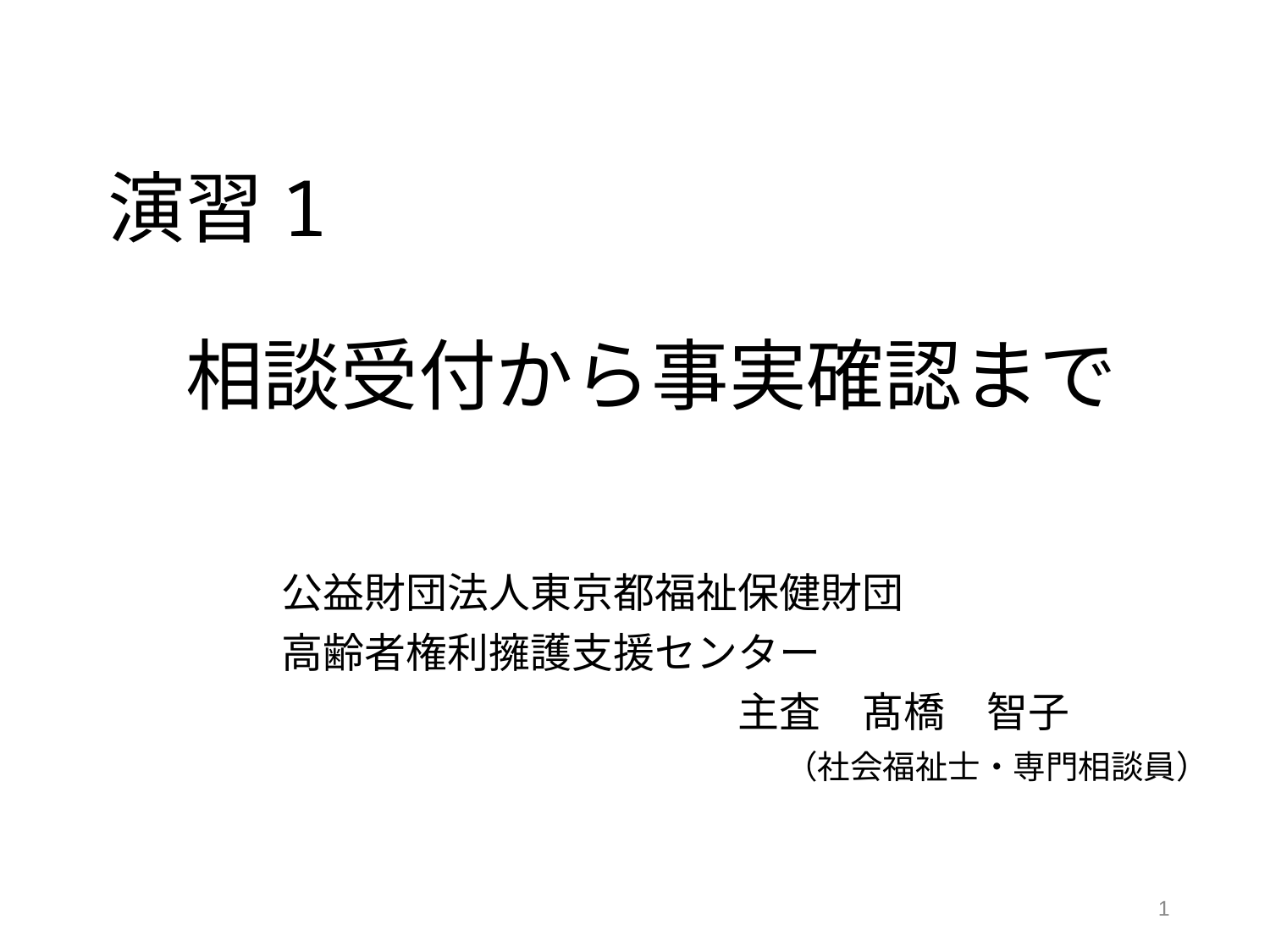

# 演習1 　相談受付から事実確認まで
公益財団法人東京都福祉保健財団
高齢者権利擁護支援センター
　　　　　　　　　　　主査　髙橋　智子
（社会福祉士・専門相談員）
1